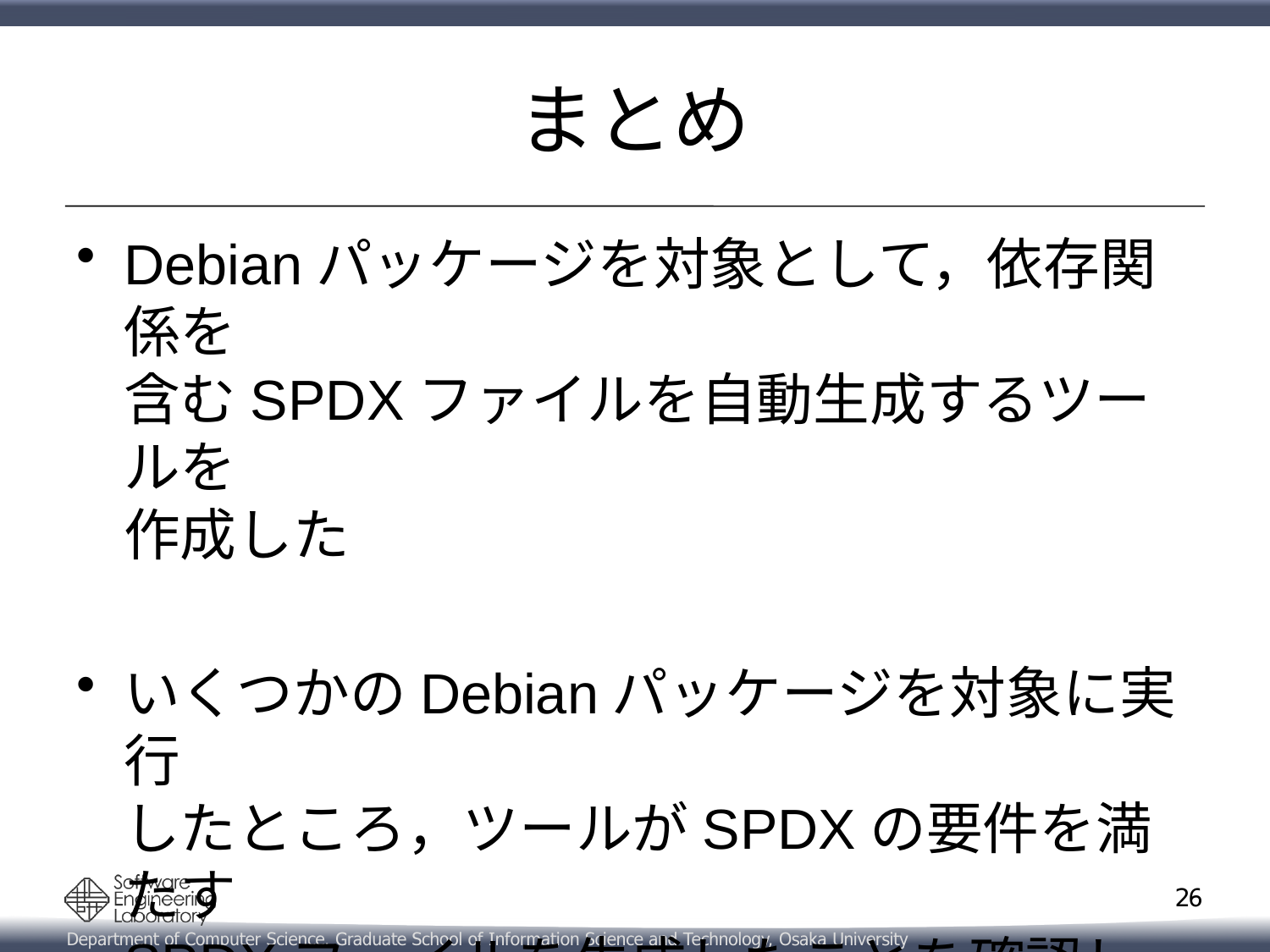

# まとめ
Debianパッケージを対象として，依存関係を
含むSPDXファイルを自動生成するツールを
作成した

いくつかのDebianパッケージを対象に実行
したところ，ツールがSPDXの要件を満たす
SPDXファイルを生成したことを確認した

26